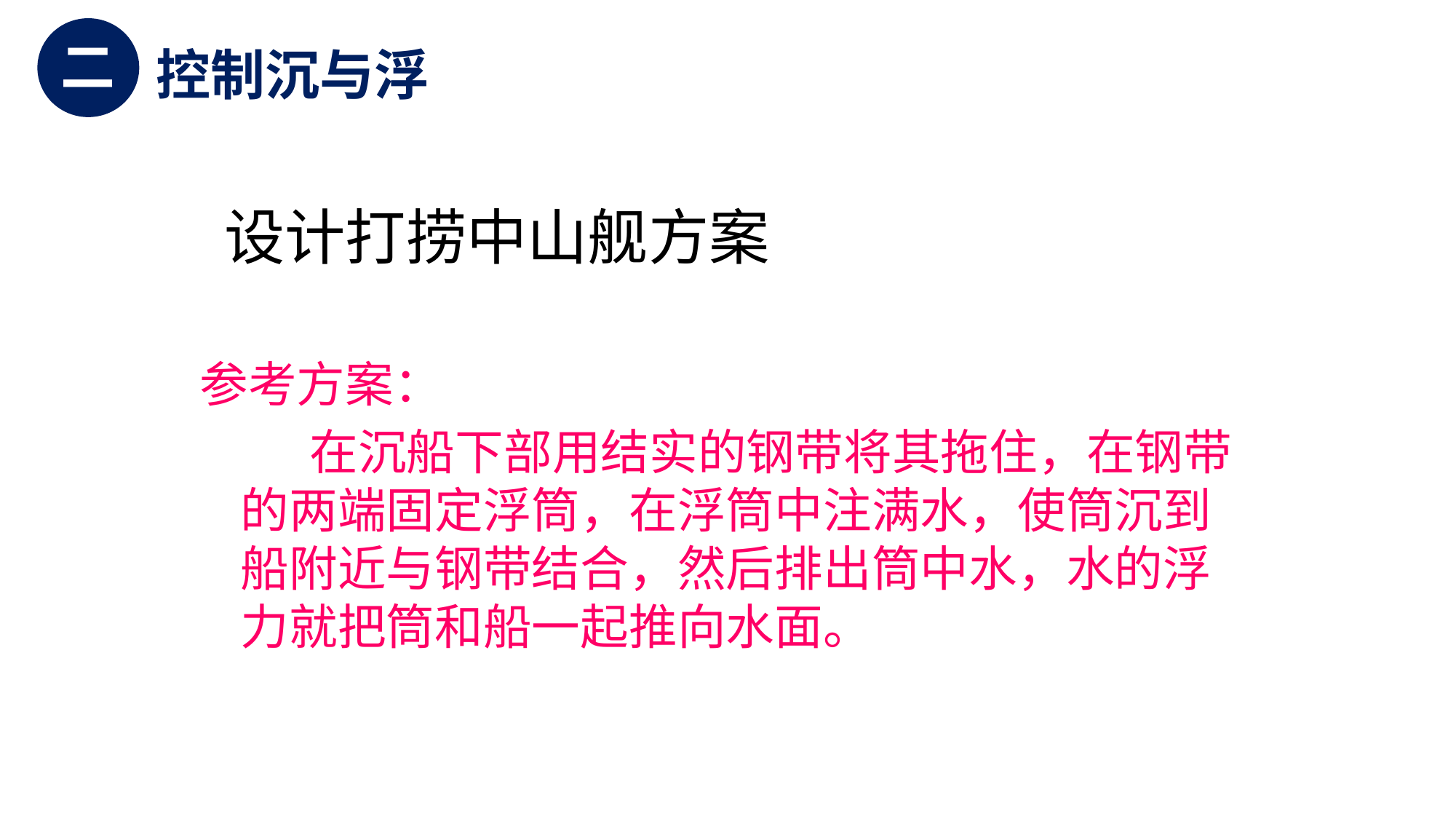

二
控制沉与浮
# 设计打捞中山舰方案
参考方案：
         在沉船下部用结实的钢带将其拖住，在钢带的两端固定浮筒，在浮筒中注满水，使筒沉到船附近与钢带结合，然后排出筒中水，水的浮力就把筒和船一起推向水面。